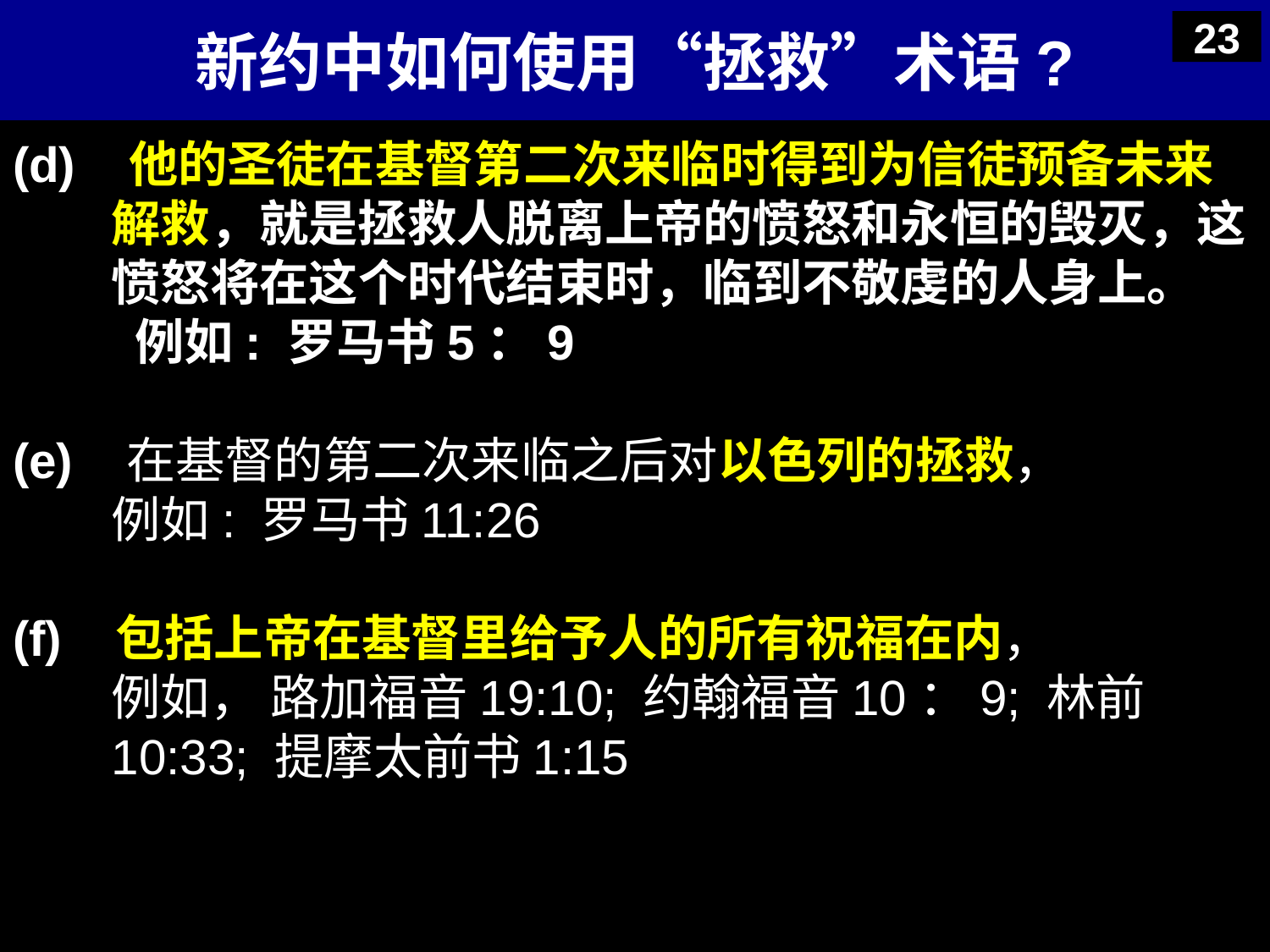

# 新约中如何使用“拯救”术语?
23
(d)   他的圣徒在基督第二次来临时得到为信徒预备未来解救，就是拯救人脱离上帝的愤怒和永恒的毁灭，这愤怒将在这个时代结束时，临到不敬虔的人身上。
	 例如: 罗马书5：9

(e)   在基督的第二次来临之后对以色列的拯救，
	例如: 罗马书11:26

(f)   包括上帝在基督里给予人的所有祝福在内，
	例如， 路加福音19:10; 约翰福音10：9; 林前10:33; 提摩太前书1:15